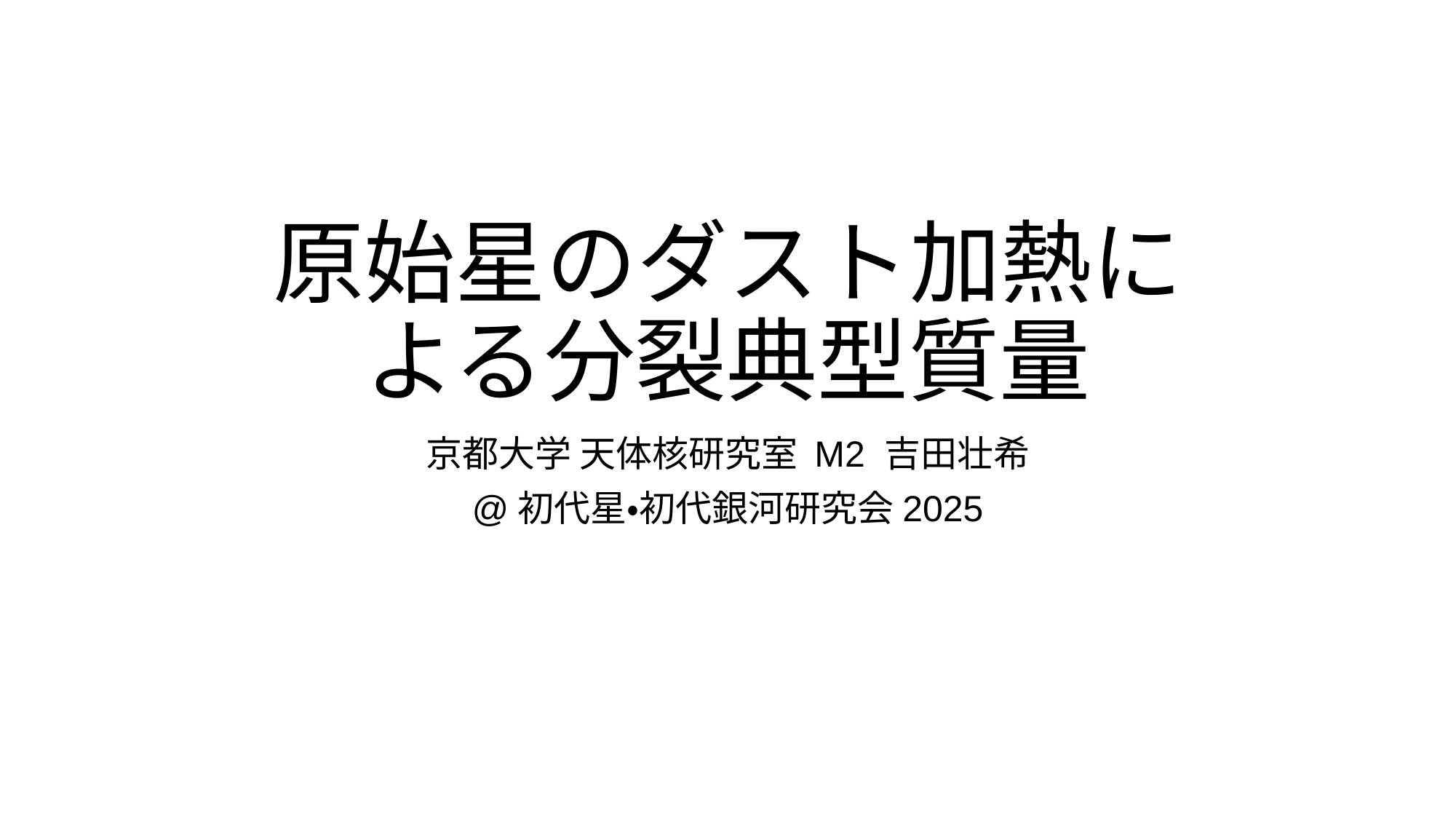

# 原始星のダスト加熱に よる分裂典型質量
京都大学 天体核研究室 M2 吉田壮希
@初代星・初代銀河研究会2025